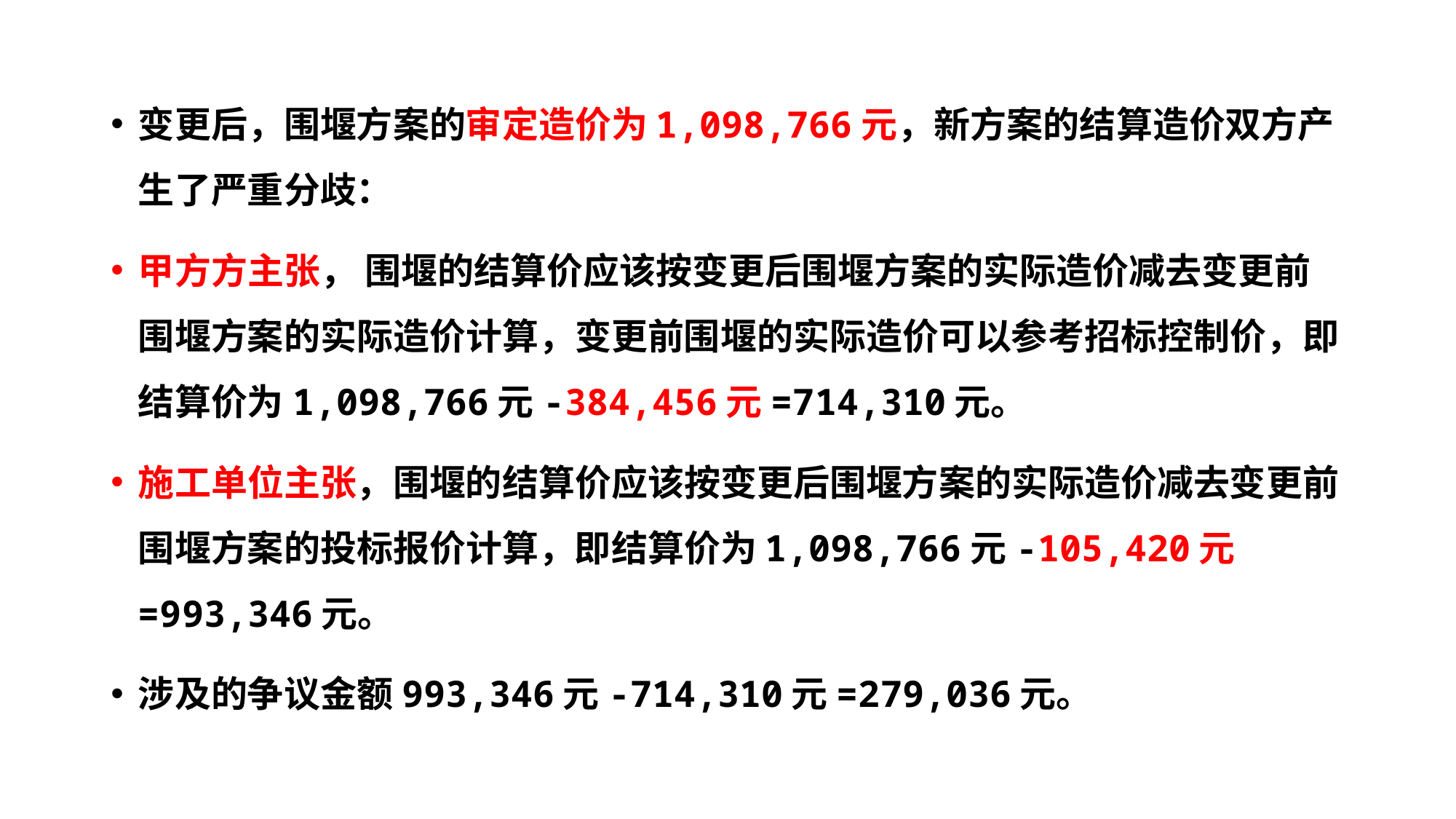

变更后，围堰方案的审定造价为1,098,766元，新方案的结算造价双方产生了严重分歧：
甲方方主张， 围堰的结算价应该按变更后围堰方案的实际造价减去变更前围堰方案的实际造价计算，变更前围堰的实际造价可以参考招标控制价，即结算价为1,098,766元-384,456元=714,310元。
施工单位主张，围堰的结算价应该按变更后围堰方案的实际造价减去变更前围堰方案的投标报价计算，即结算价为1,098,766元-105,420元=993,346元。
涉及的争议金额993,346元-714,310元=279,036元。